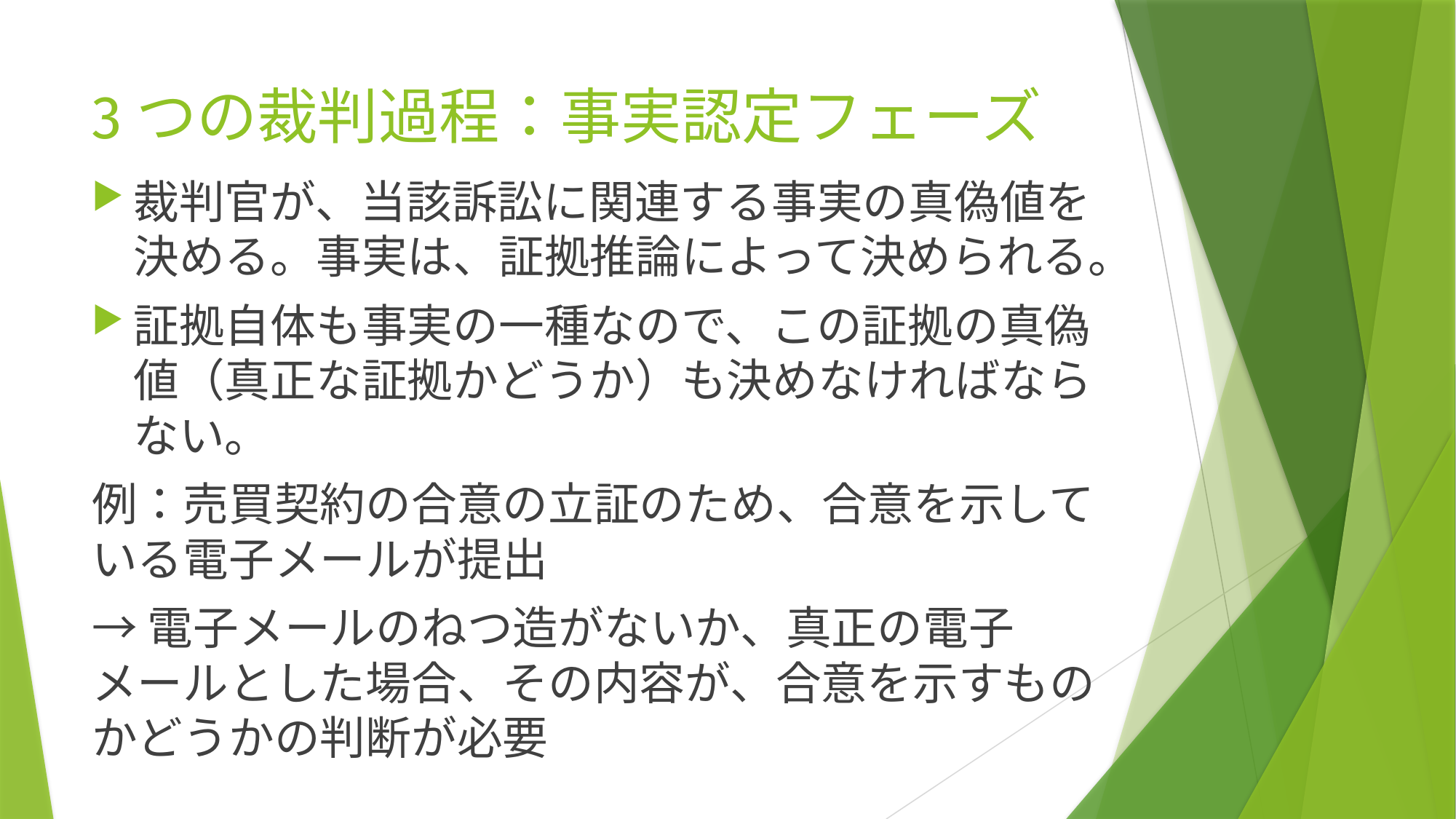

# 3つの裁判過程：事実認定フェーズ
裁判官が、当該訴訟に関連する事実の真偽値を決める。事実は、証拠推論によって決められる。
証拠自体も事実の一種なので、この証拠の真偽値（真正な証拠かどうか）も決めなければならない。
例：売買契約の合意の立証のため、合意を示している電子メールが提出
→電子メールのねつ造がないか、真正の電子メールとした場合、その内容が、合意を示すものかどうかの判断が必要